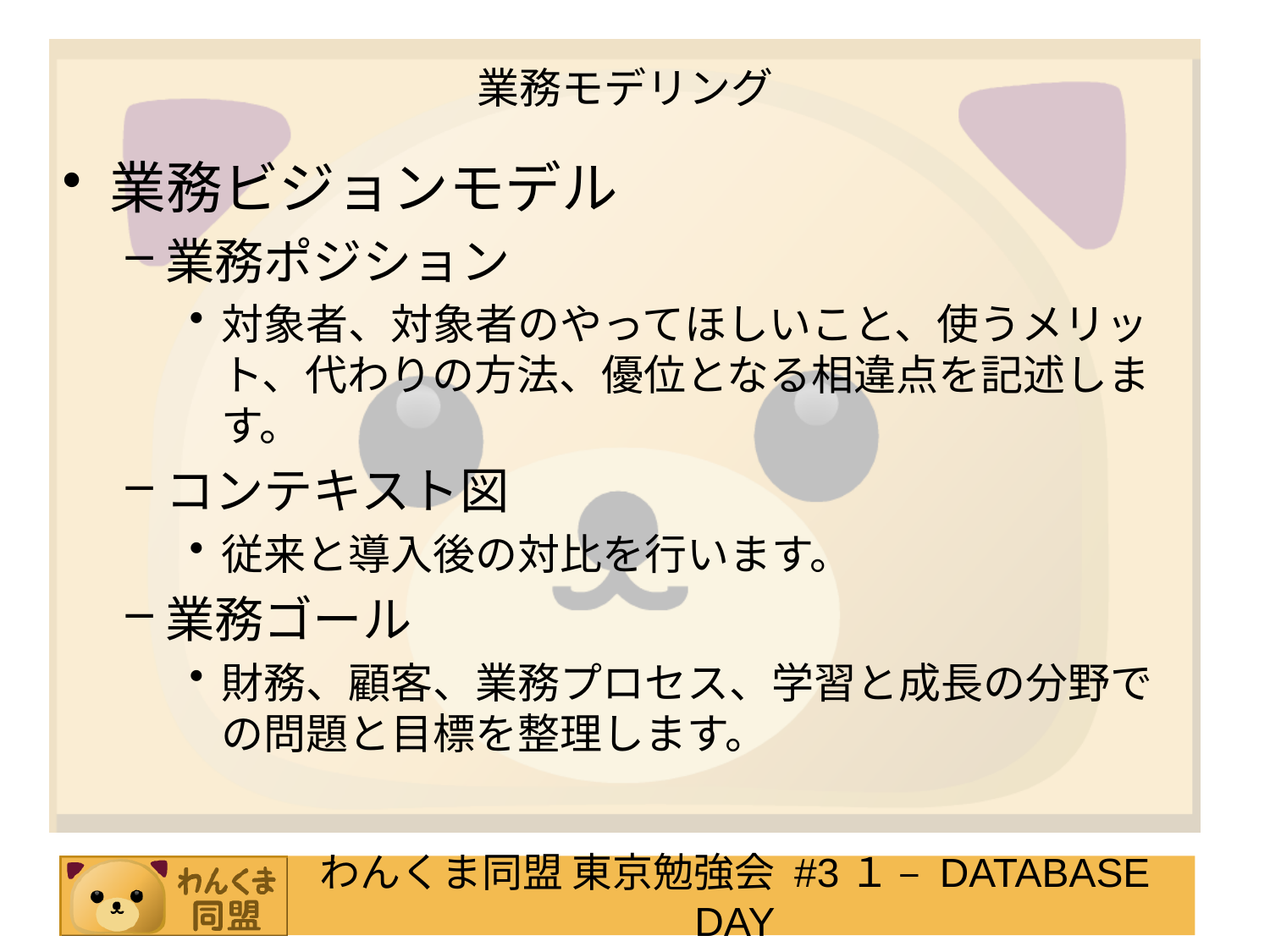

# 業務モデリング
業務ビジョンモデル
業務ポジション
対象者、対象者のやってほしいこと、使うメリット、代わりの方法、優位となる相違点を記述します。
コンテキスト図
従来と導入後の対比を行います。
業務ゴール
財務、顧客、業務プロセス、学習と成長の分野での問題と目標を整理します。